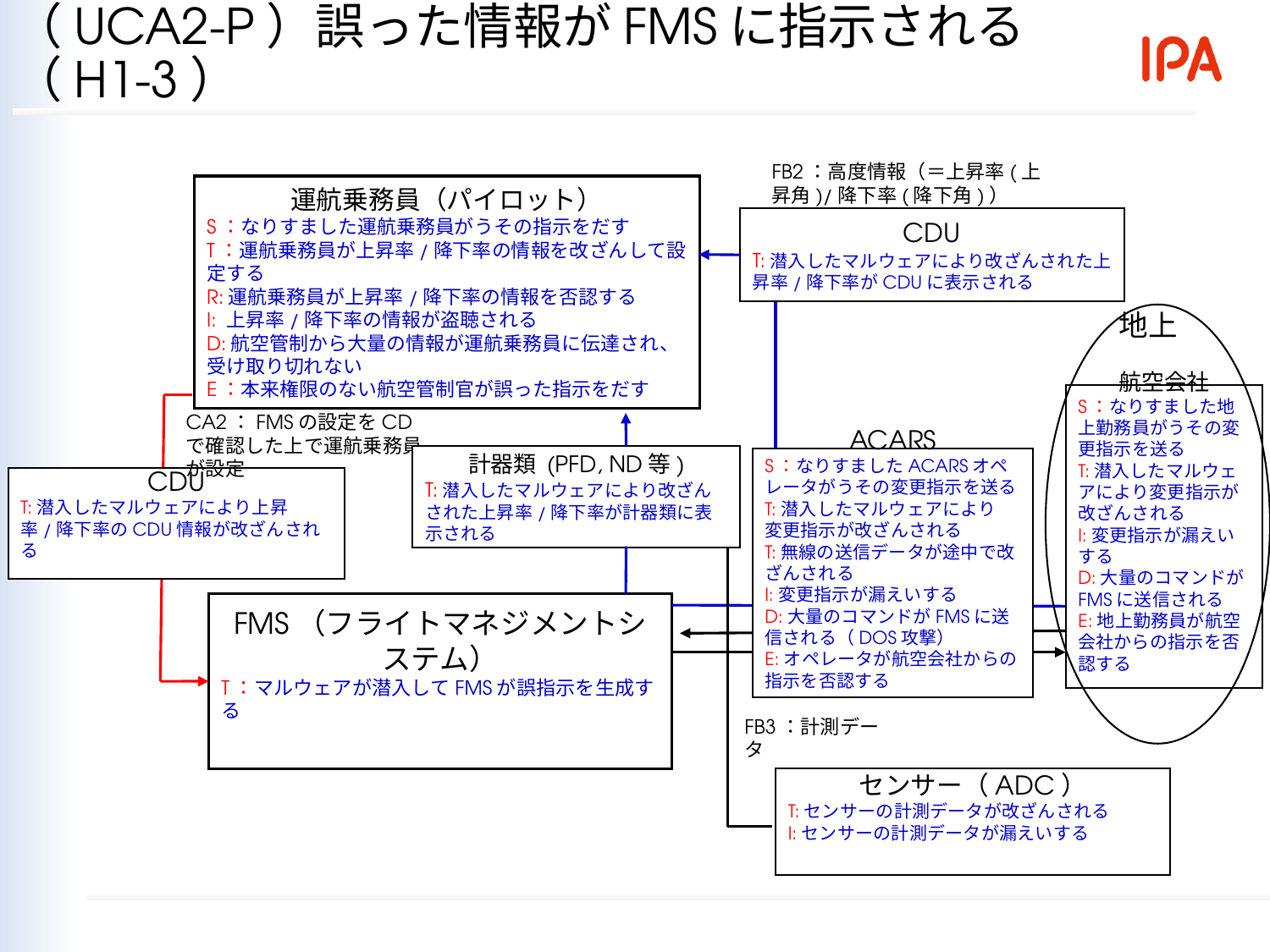

（UCA2-P）誤った情報がFMSに指示される（H1-3）
FB2：高度情報（＝上昇率(上昇角)/降下率(降下角)）
運航乗務員（パイロット）
S：なりすました運航乗務員がうその指示をだす
T：運航乗務員が上昇率/降下率の情報を改ざんして設定する
R:運航乗務員が上昇率/降下率の情報を否認する
I: 上昇率/降下率の情報が盗聴される
D:航空管制から大量の情報が運航乗務員に伝達され、受け取り切れない
E：本来権限のない航空管制官が誤った指示をだす
CDU
T:潜入したマルウェアにより改ざんされた上昇率/降下率がCDUに表示される
地上

航空会社
S：なりすました地上勤務員がうその変更指示を送る
T:潜入したマルウェアにより変更指示が改ざんされる
I:変更指示が漏えいする
D:大量のコマンドがFMSに送信される
E:地上勤務員が航空会社からの指示を否認する

CA2：FMSの設定をCDで確認した上で運航乗務員が設定
計器類 (PFD, ND等)
T:潜入したマルウェアにより改ざんされた上昇率/降下率が計器類に表示される
ACARS
S：なりすましたACARSオペレータがうその変更指示を送る
T:潜入したマルウェアにより
変更指示が改ざんされる
T:無線の送信データが途中で改ざんされる
I:変更指示が漏えいする
D:大量のコマンドがFMSに送信される（DOS攻撃）
E:オペレータが航空会社からの指示を否認する

CDU
T:潜入したマルウェアにより上昇率/降下率のCDU情報が改ざんされる

FMS（フライトマネジメントシステム）
T：マルウェアが潜入してFMSが誤指示を生成する

FB3：計測データ
センサー（ADC）
T:センサーの計測データが改ざんされる
I:センサーの計測データが漏えいする